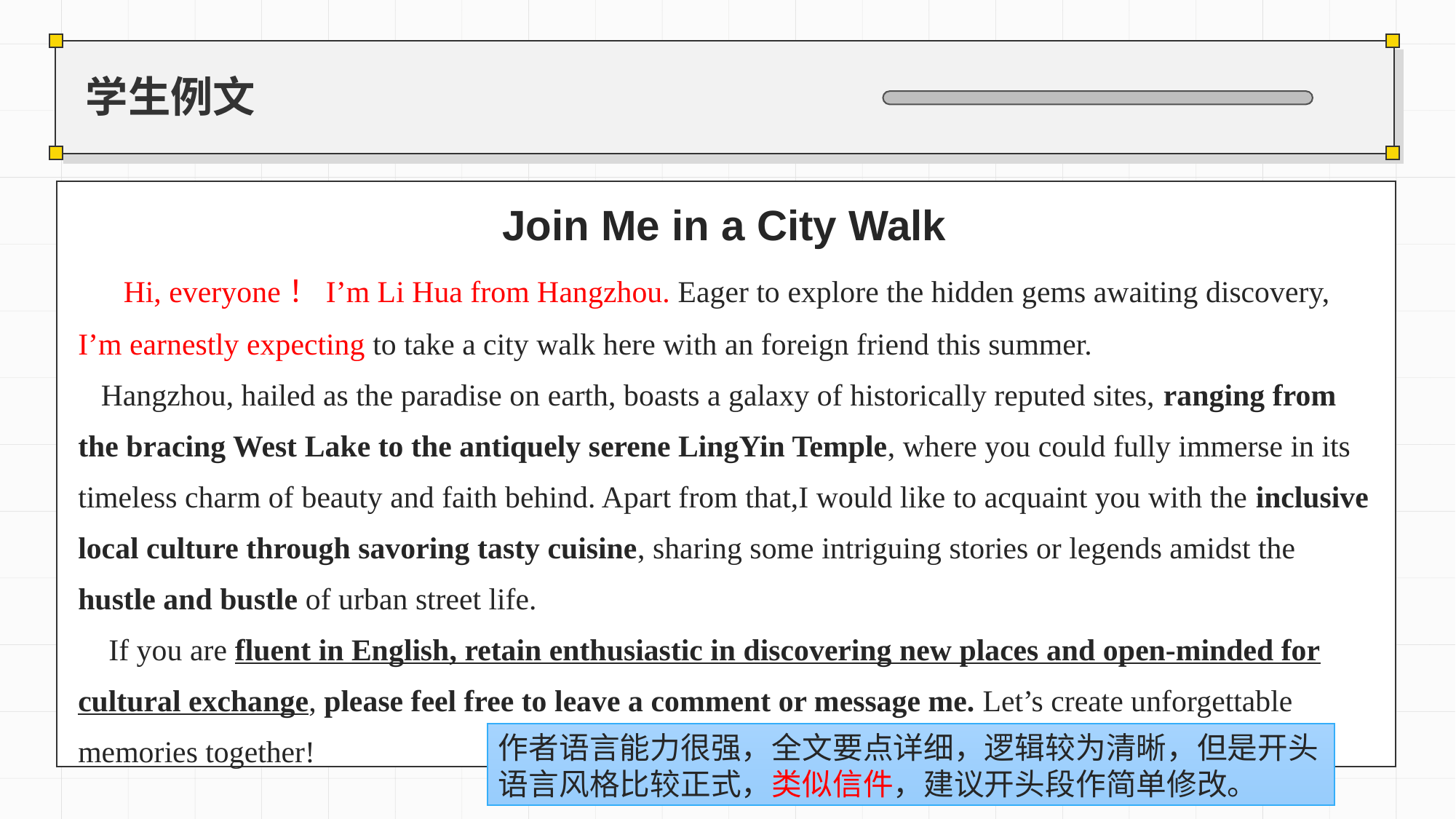

# 学生例文
Join Me in a City Walk
     Hi, everyone！I’m Li Hua from Hangzhou. Eager to explore the hidden gems awaiting discovery, I’m earnestly expecting to take a city walk here with an foreign friend this summer.
   Hangzhou, hailed as the paradise on earth, boasts a galaxy of historically reputed sites, ranging from the bracing West Lake to the antiquely serene LingYin Temple, where you could fully immerse in its timeless charm of beauty and faith behind. Apart from that,I would like to acquaint you with the inclusive local culture through savoring tasty cuisine, sharing some intriguing stories or legends amidst the hustle and bustle of urban street life.
    If you are fluent in English, retain enthusiastic in discovering new places and open-minded for cultural exchange, please feel free to leave a comment or message me. Let’s create unforgettable memories together!

作者语言能力很强，全文要点详细，逻辑较为清晰，但是开头语言风格比较正式，类似信件，建议开头段作简单修改。